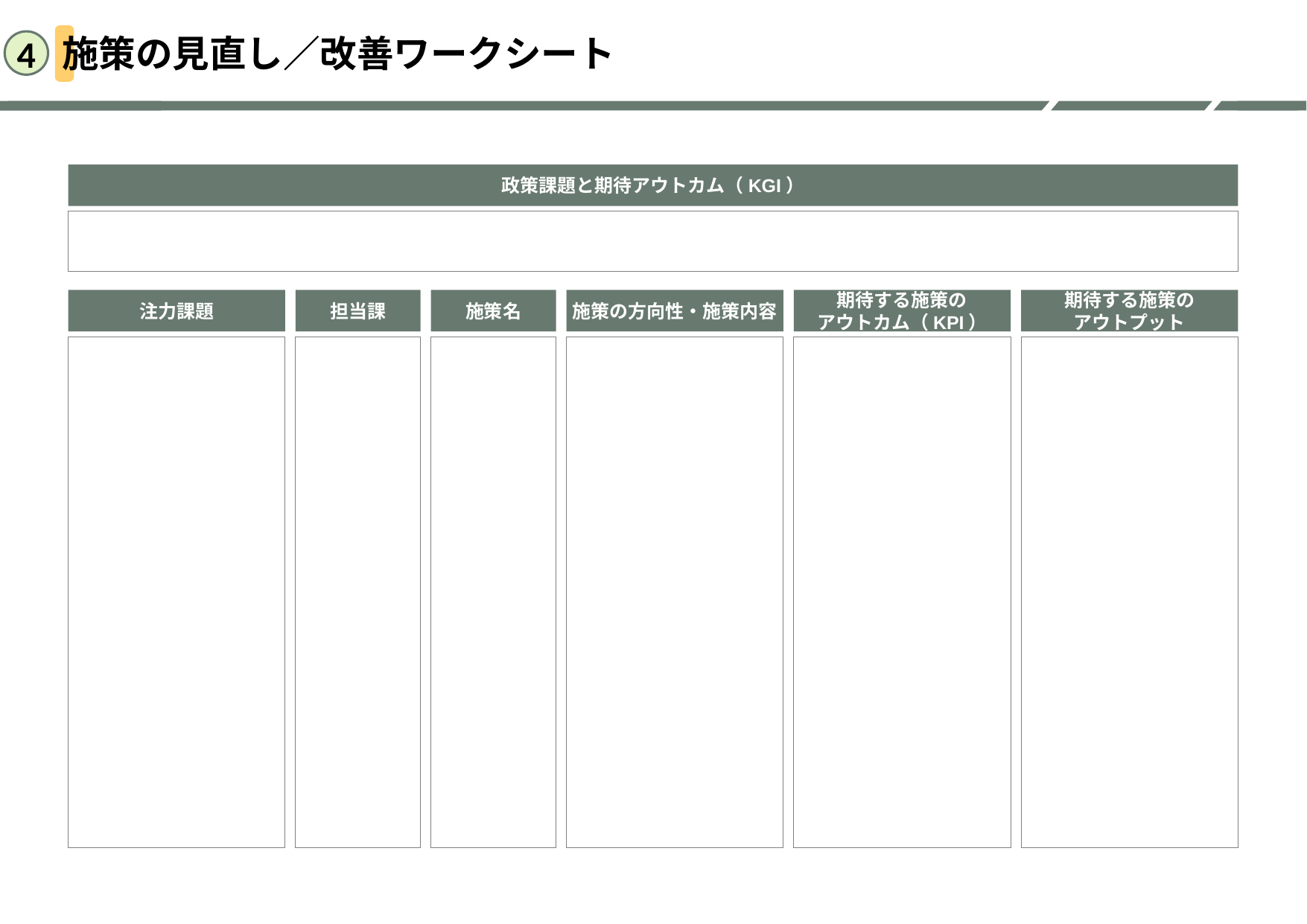

施策の見直し／改善ワークシート
4
政策課題と期待アウトカム（KGI）

注力課題
担当課
施策名
施策の方向性・施策内容
期待する施策の
アウトカム（KPI）
期待する施策の
アウトプット